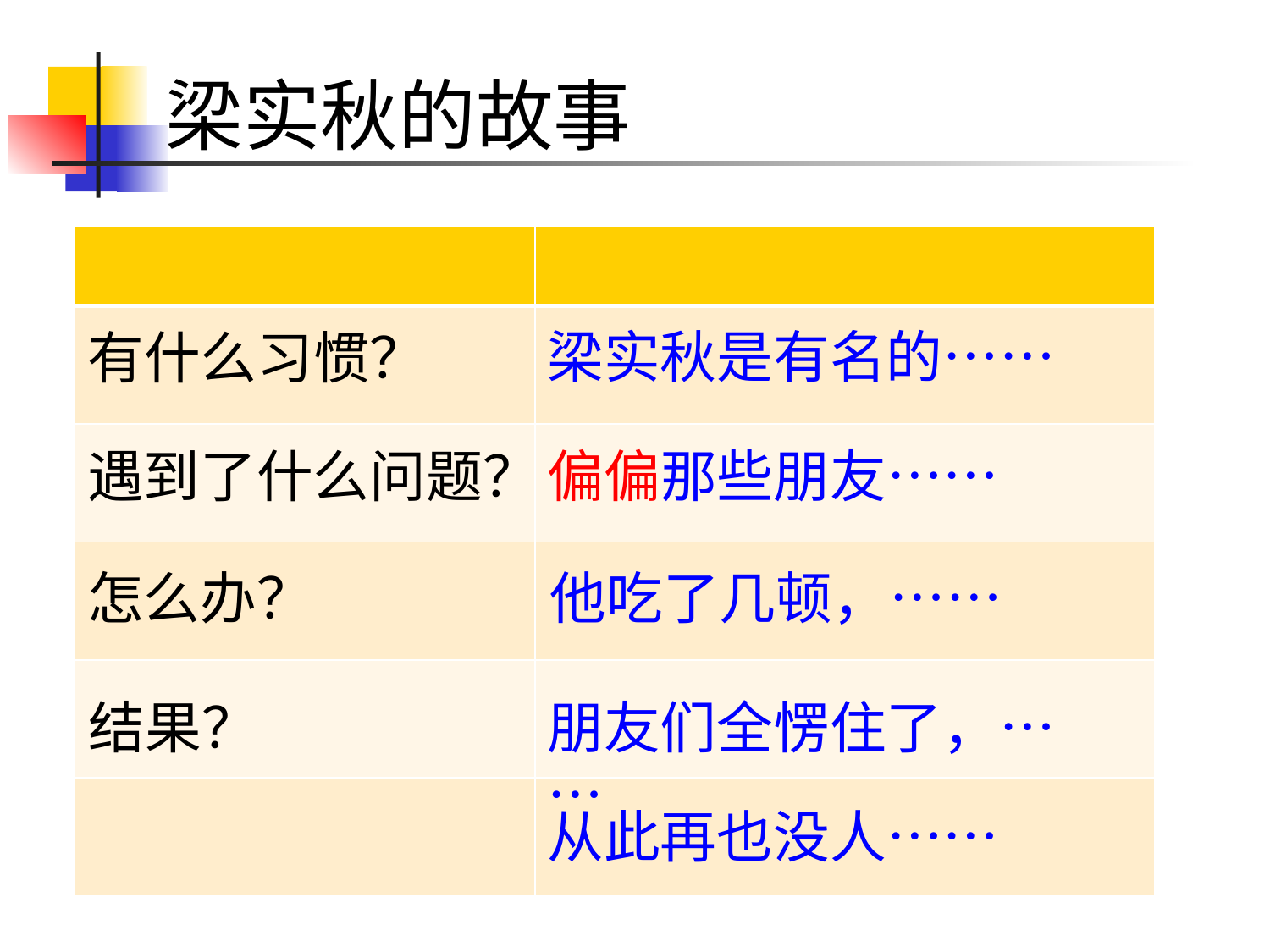

# 梁实秋的故事
|  |  |
| --- | --- |
|  |  |
|  |  |
|  |  |
|  |  |
|  |  |
梁实秋是有名的……
有什么习惯？
遇到了什么问题？
偏偏那些朋友……
怎么办？
他吃了几顿，……
结果？
朋友们全愣住了，……
从此再也没人……